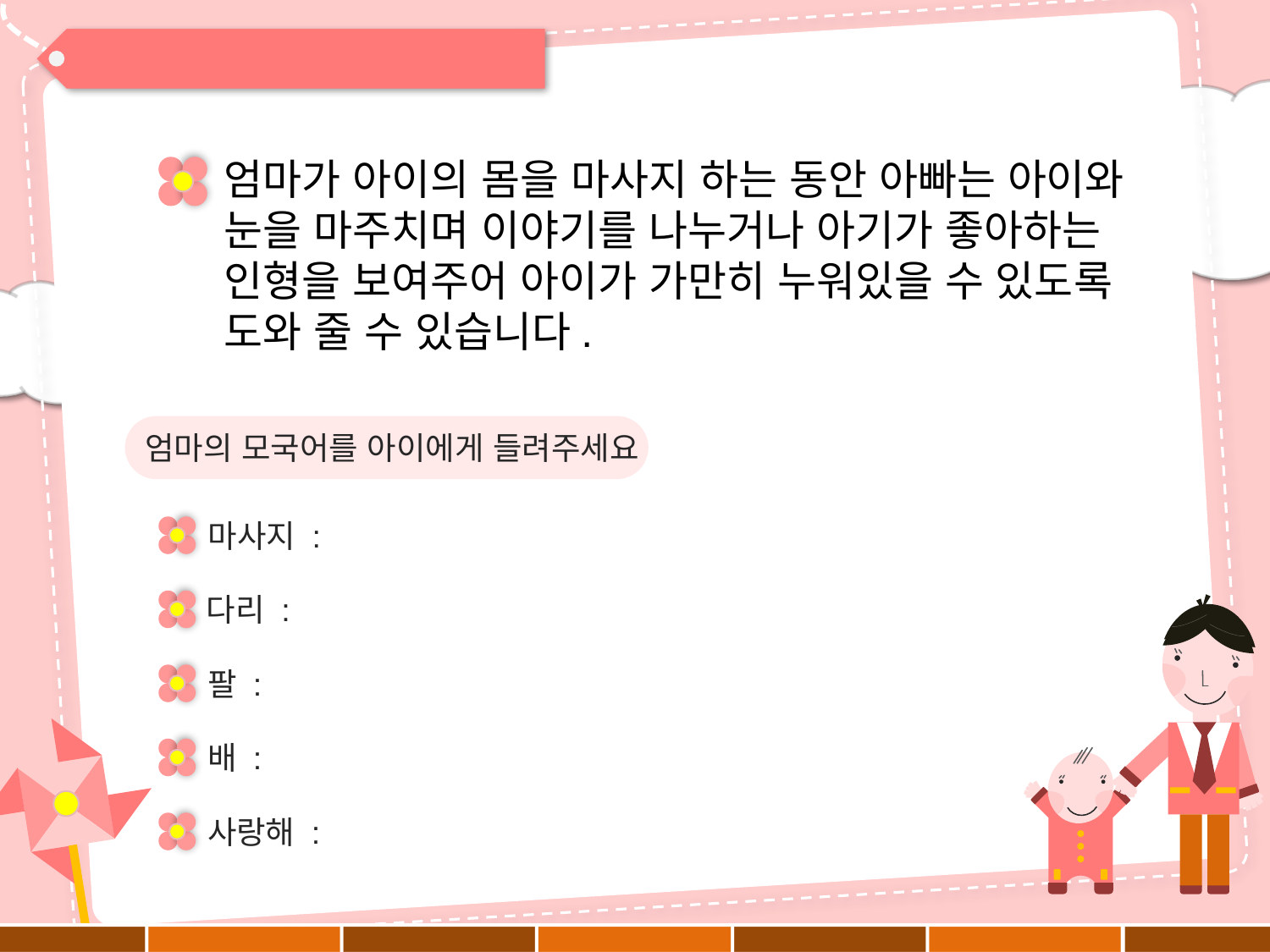

엄마가 아이의 몸을 마사지 하는 동안 아빠는 아이와
눈을 마주치며 이야기를 나누거나 아기가 좋아하는
인형을 보여주어 아이가 가만히 누워있을 수 있도록
도와 줄 수 있습니다.

엄마의 모국어를 아이에게 들려주세요
마사지 :

다리 :

팔 :

배 :

사랑해 :